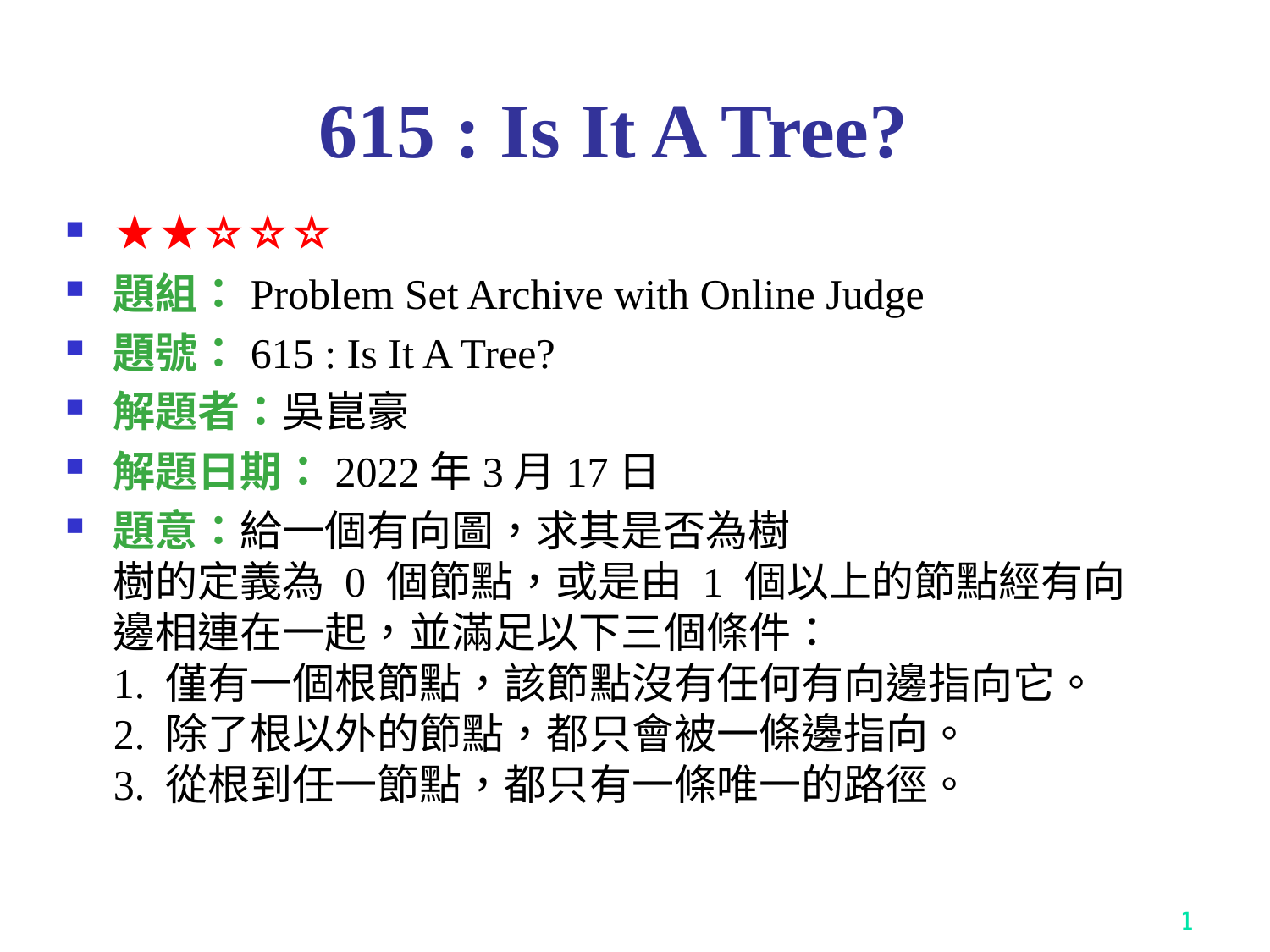

# 615 : Is It A Tree?
★★☆☆☆
題組：Problem Set Archive with Online Judge
題號：615 : Is It A Tree?
解題者：吳崑豪
解題日期：2022年3月17日
題意：給一個有向圖，求其是否為樹
樹的定義為 0 個節點，或是由 1 個以上的節點經有向邊相連在一起，並滿足以下三個條件：
1. 僅有一個根節點，該節點沒有任何有向邊指向它。
2. 除了根以外的節點，都只會被一條邊指向。
3. 從根到任一節點，都只有一條唯一的路徑。
1